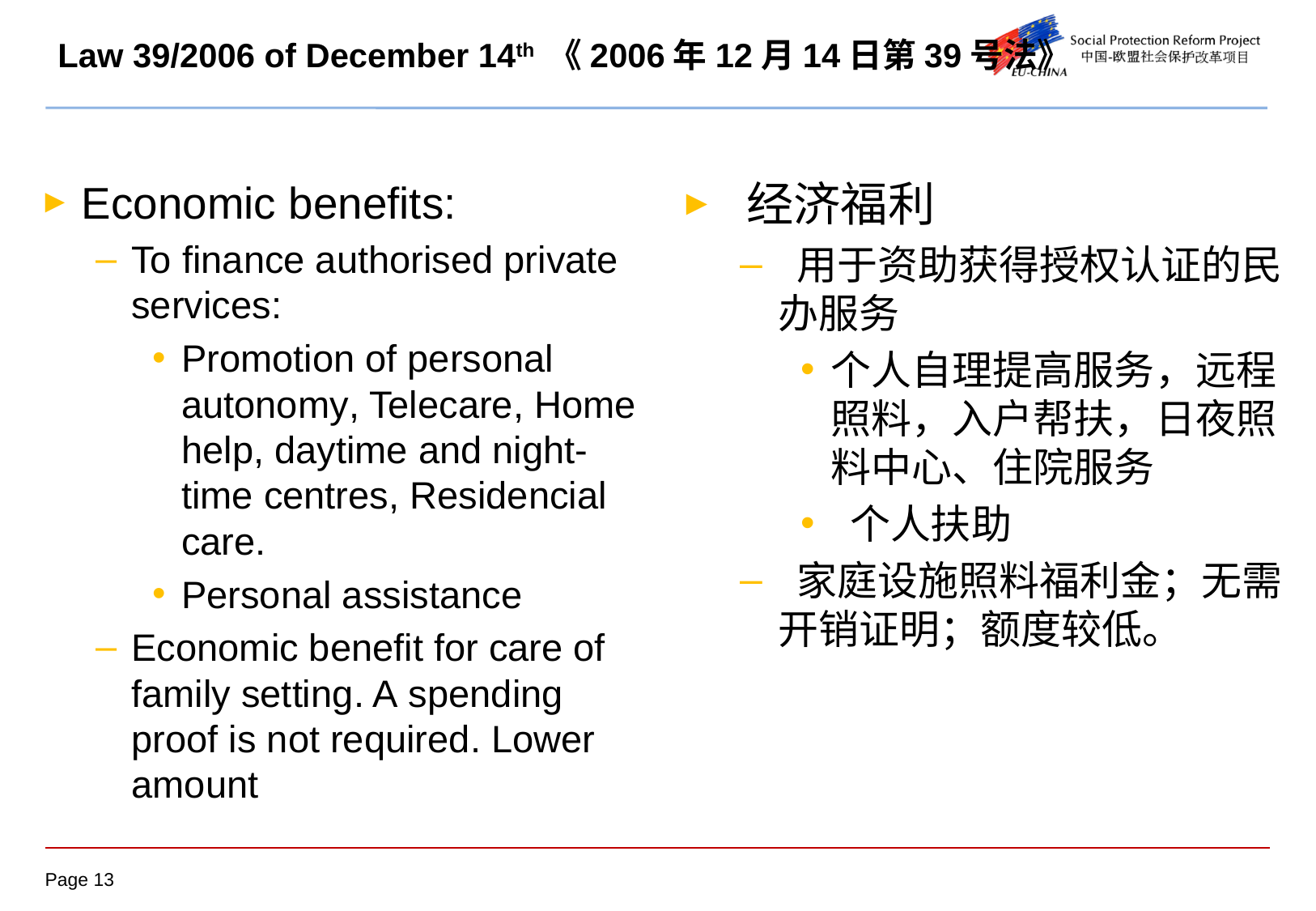

# Law 39/2006 of December 14th 《2006年12月14日第39号法》
Economic benefits:
To finance authorised private services:
Promotion of personal autonomy, Telecare, Home help, daytime and night-time centres, Residencial care.
Personal assistance
Economic benefit for care of family setting. A spending proof is not required. Lower amount
 经济福利
 用于资助获得授权认证的民办服务
个人自理提高服务，远程照料，入户帮扶，日夜照料中心、住院服务
 个人扶助
 家庭设施照料福利金；无需开销证明；额度较低。